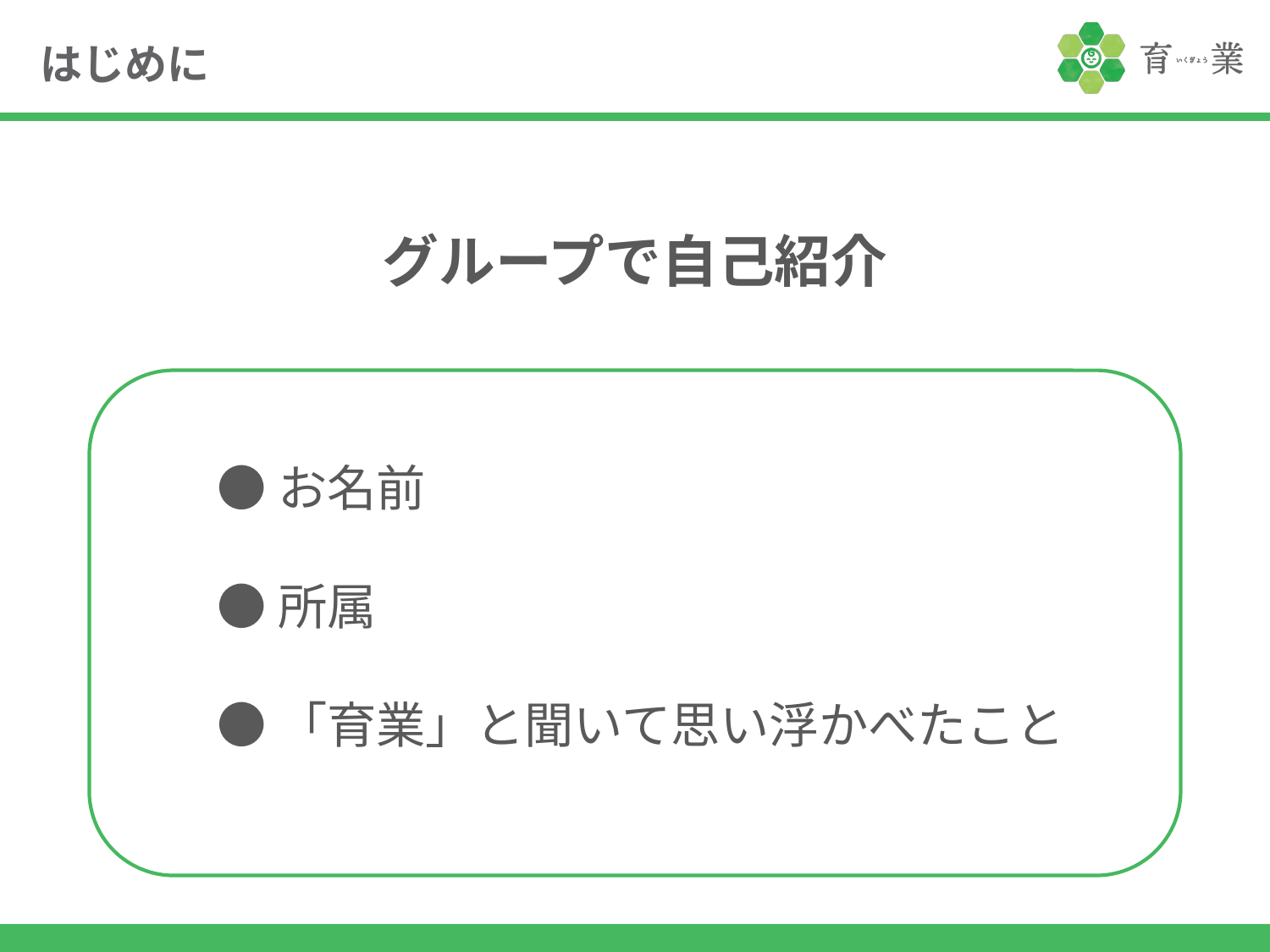

はじめに
グループで自己紹介

●お名前

●所属

●「育業」と聞いて思い浮かべたこと